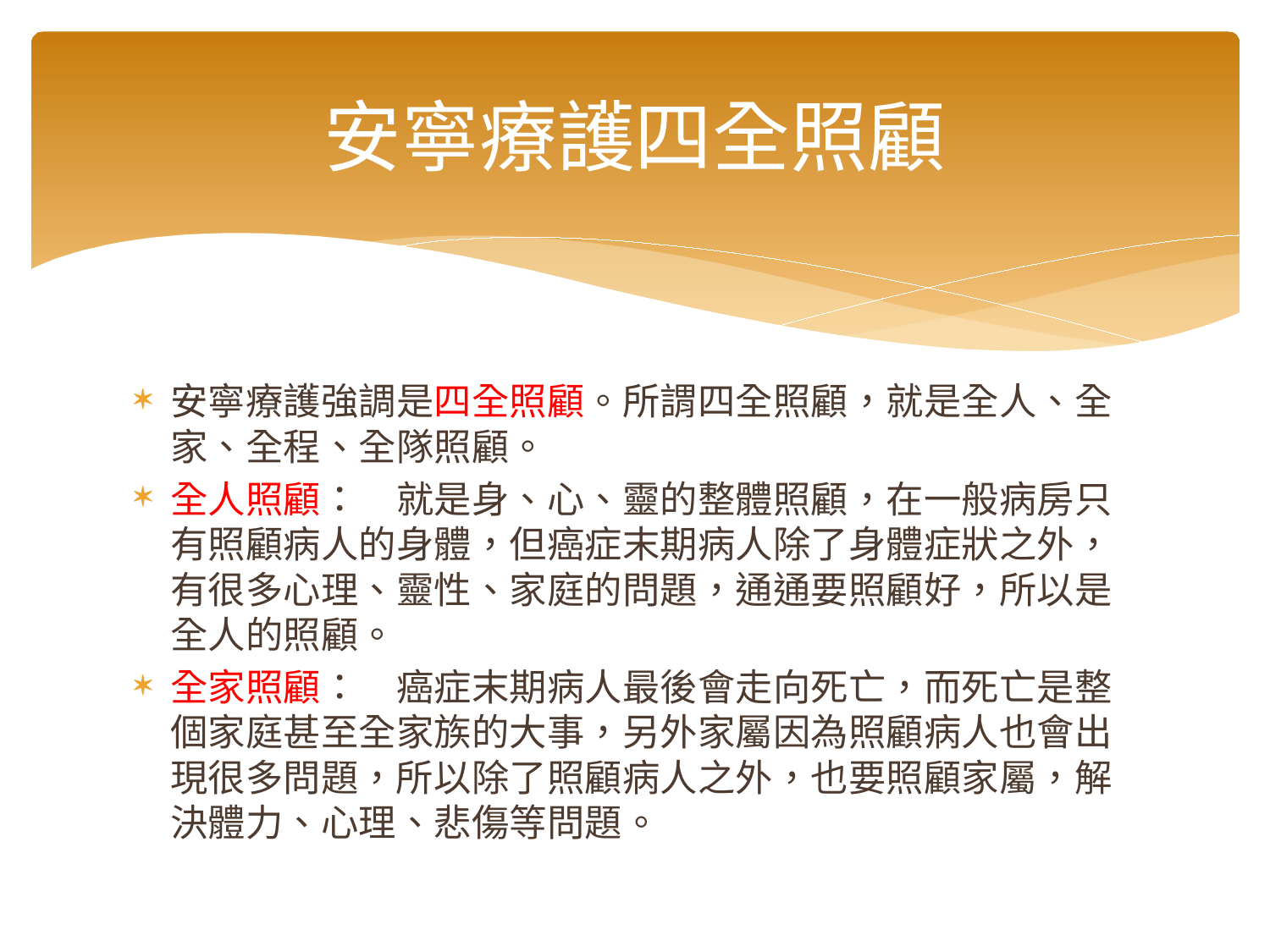

# 安寧療護四全照顧
安寧療護強調是四全照顧。所謂四全照顧，就是全人、全家、全程、全隊照顧。
全人照顧：	就是身、心、靈的整體照顧，在一般病房只有照顧病人的身體，但癌症末期病人除了身體症狀之外，有很多心理、靈性、家庭的問題，通通要照顧好，所以是全人的照顧。
全家照顧：	癌症末期病人最後會走向死亡，而死亡是整個家庭甚至全家族的大事，另外家屬因為照顧病人也會出現很多問題，所以除了照顧病人之外，也要照顧家屬，解決體力、心理、悲傷等問題。